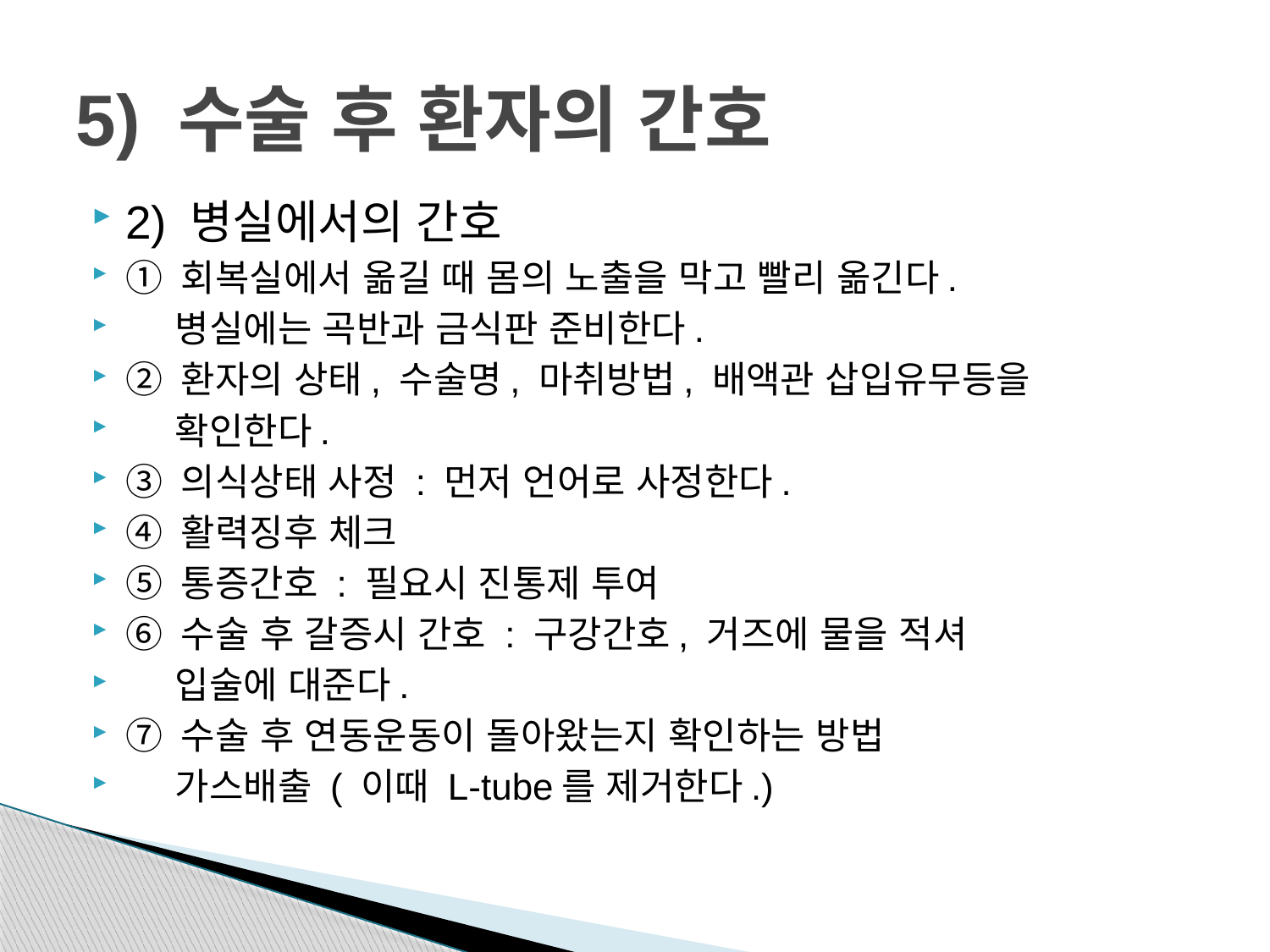

# 5) 수술 후 환자의 간호
2) 병실에서의 간호
① 회복실에서 옮길 때 몸의 노출을 막고 빨리 옮긴다.
    병실에는 곡반과 금식판 준비한다.
② 환자의 상태, 수술명, 마취방법, 배액관 삽입유무등을
    확인한다.
③ 의식상태 사정 : 먼저 언어로 사정한다.
④ 활력징후 체크
⑤ 통증간호 : 필요시 진통제 투여
⑥ 수술 후 갈증시 간호 : 구강간호, 거즈에 물을 적셔
    입술에 대준다.
⑦ 수술 후 연동운동이 돌아왔는지 확인하는 방법
    가스배출 ( 이때 L-tube를 제거한다.)